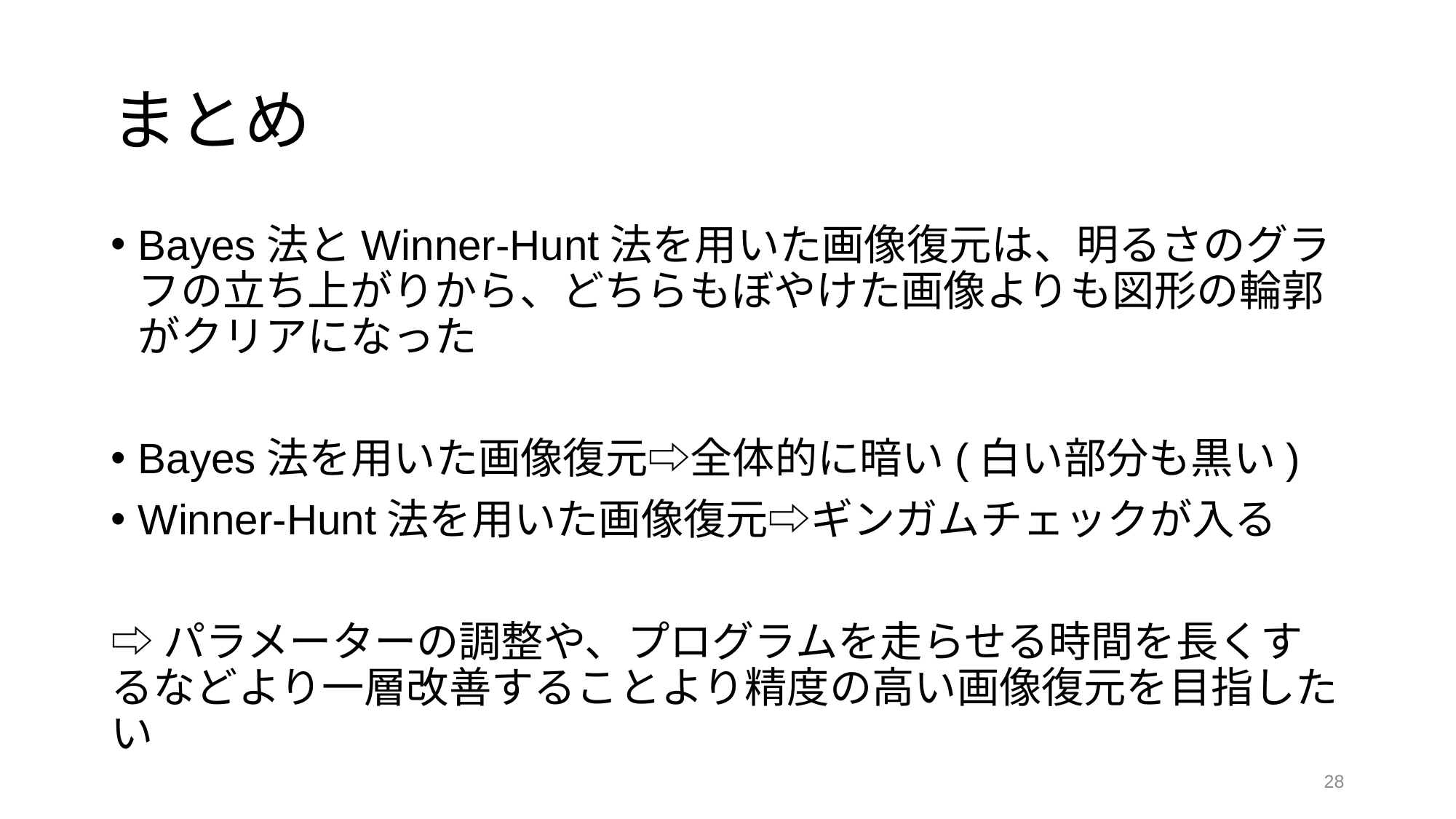

# まとめ
Bayes法とWinner-Hunt法を用いた画像復元は、明るさのグラフの立ち上がりから、どちらもぼやけた画像よりも図形の輪郭がクリアになった

Bayes法を用いた画像復元⇨全体的に暗い(白い部分も黒い)
Winner-Hunt法を用いた画像復元⇨ギンガムチェックが入る

⇨パラメーターの調整や、プログラムを走らせる時間を長くするなどより一層改善することより精度の高い画像復元を目指したい
28